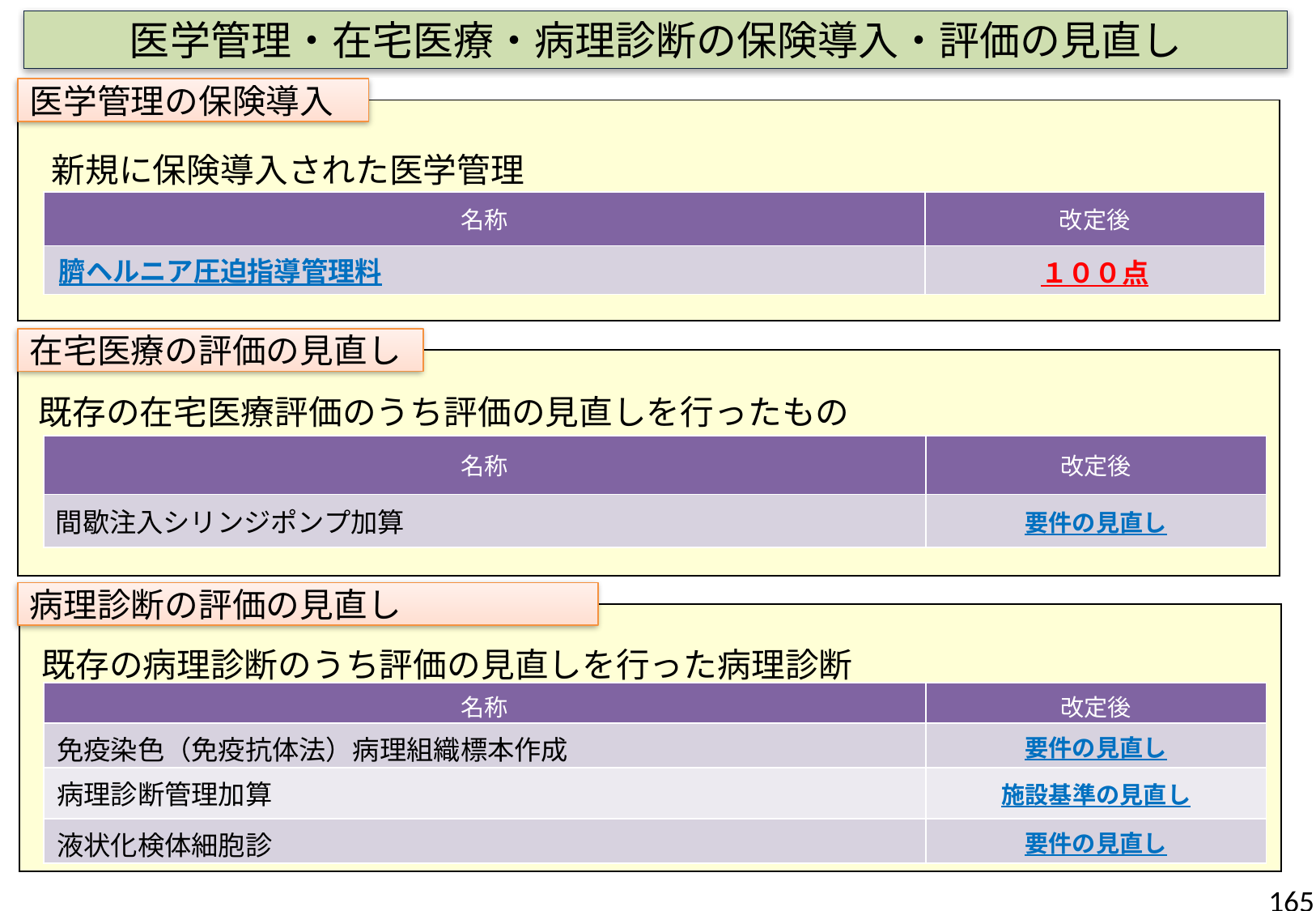

# 医学管理・在宅医療・病理診断の保険導入・評価の見直し
医学管理の保険導入

新規に保険導入された医学管理
| 名称 | 改定後 |
| --- | --- |
| 臍ヘルニア圧迫指導管理料 | １００点 |
在宅医療の評価の見直し

既存の在宅医療評価のうち評価の見直しを行ったもの
| 名称 | 改定後 |
| --- | --- |
| 間歇注入シリンジポンプ加算 | 要件の見直し |
病理診断の評価の見直し

既存の病理診断のうち評価の見直しを行った病理診断

| 名称 | 改定後 |
| --- | --- |
| 免疫染色（免疫抗体法）病理組織標本作成 | 要件の見直し |
| 病理診断管理加算 | 施設基準の見直し |
| 液状化検体細胞診 | 要件の見直し |
165